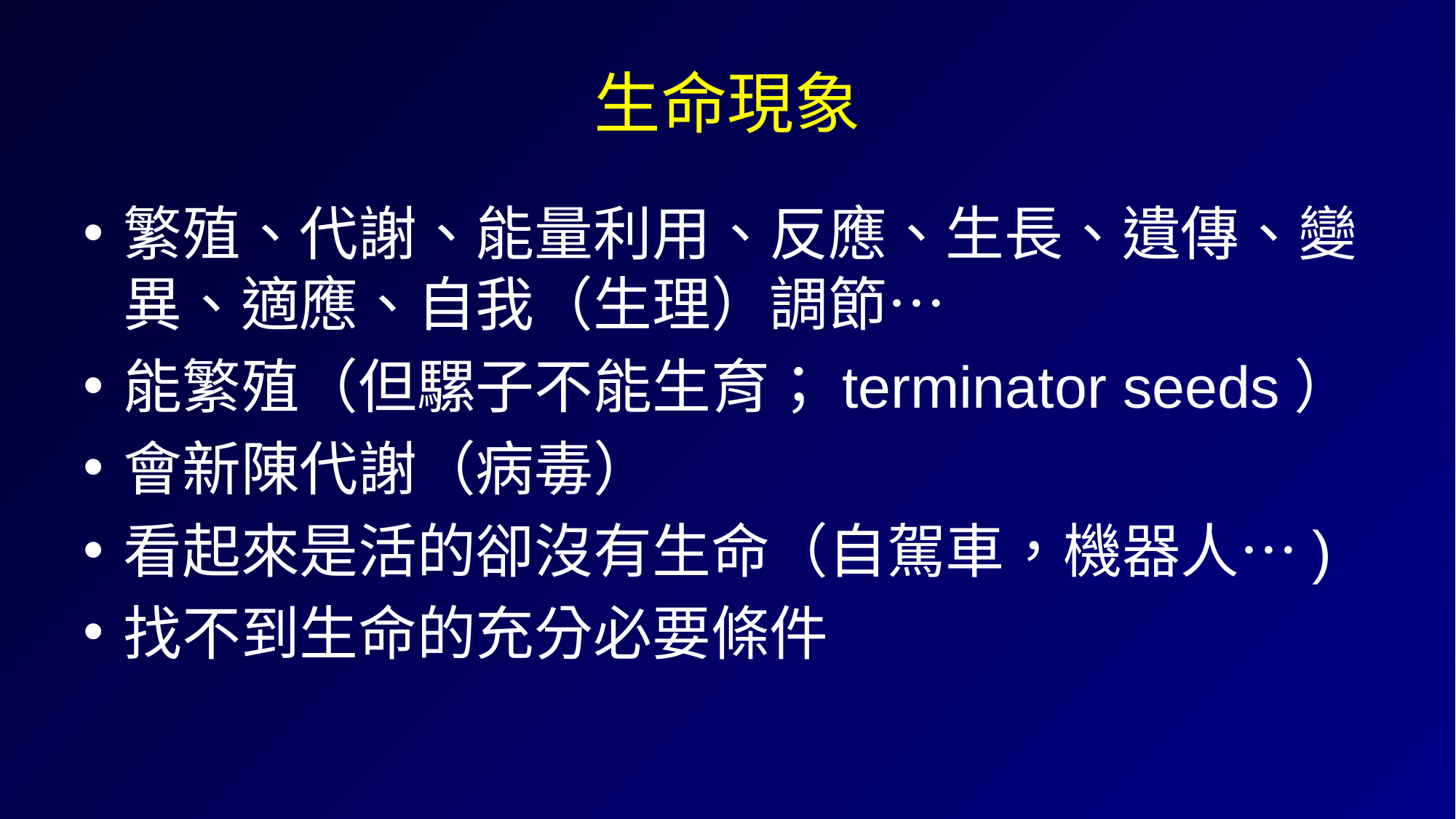

# 生命現象
繁殖、代謝、能量利用、反應、生長、遺傳、變異、適應、自我（生理）調節…
能繁殖（但騾子不能生育；terminator seeds）
會新陳代謝（病毒）
看起來是活的卻沒有生命（自駕車，機器人…)
找不到生命的充分必要條件